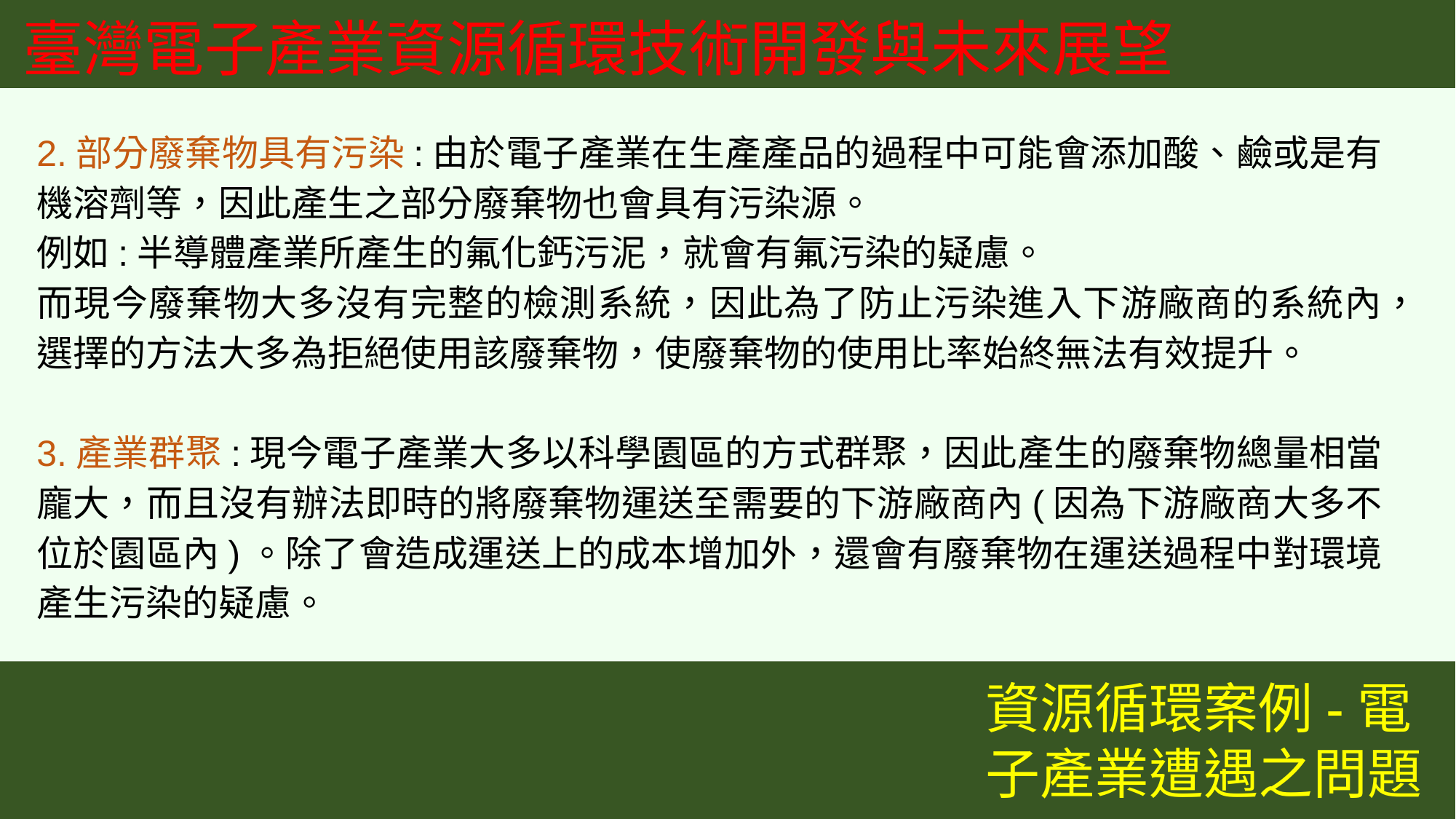

臺灣電子產業資源循環技術開發與未來展望
2.部分廢棄物具有污染:由於電子產業在生產產品的過程中可能會添加酸、鹼或是有機溶劑等，因此產生之部分廢棄物也會具有污染源。
例如:半導體產業所產生的氟化鈣污泥，就會有氟污染的疑慮。
而現今廢棄物大多沒有完整的檢測系統，因此為了防止污染進入下游廠商的系統內，選擇的方法大多為拒絕使用該廢棄物，使廢棄物的使用比率始終無法有效提升。

3.產業群聚:現今電子產業大多以科學園區的方式群聚，因此產生的廢棄物總量相當龐大，而且沒有辦法即時的將廢棄物運送至需要的下游廠商內(因為下游廠商大多不位於園區內)。除了會造成運送上的成本增加外，還會有廢棄物在運送過程中對環境產生污染的疑慮。
資源循環案例-電子產業遭遇之問題